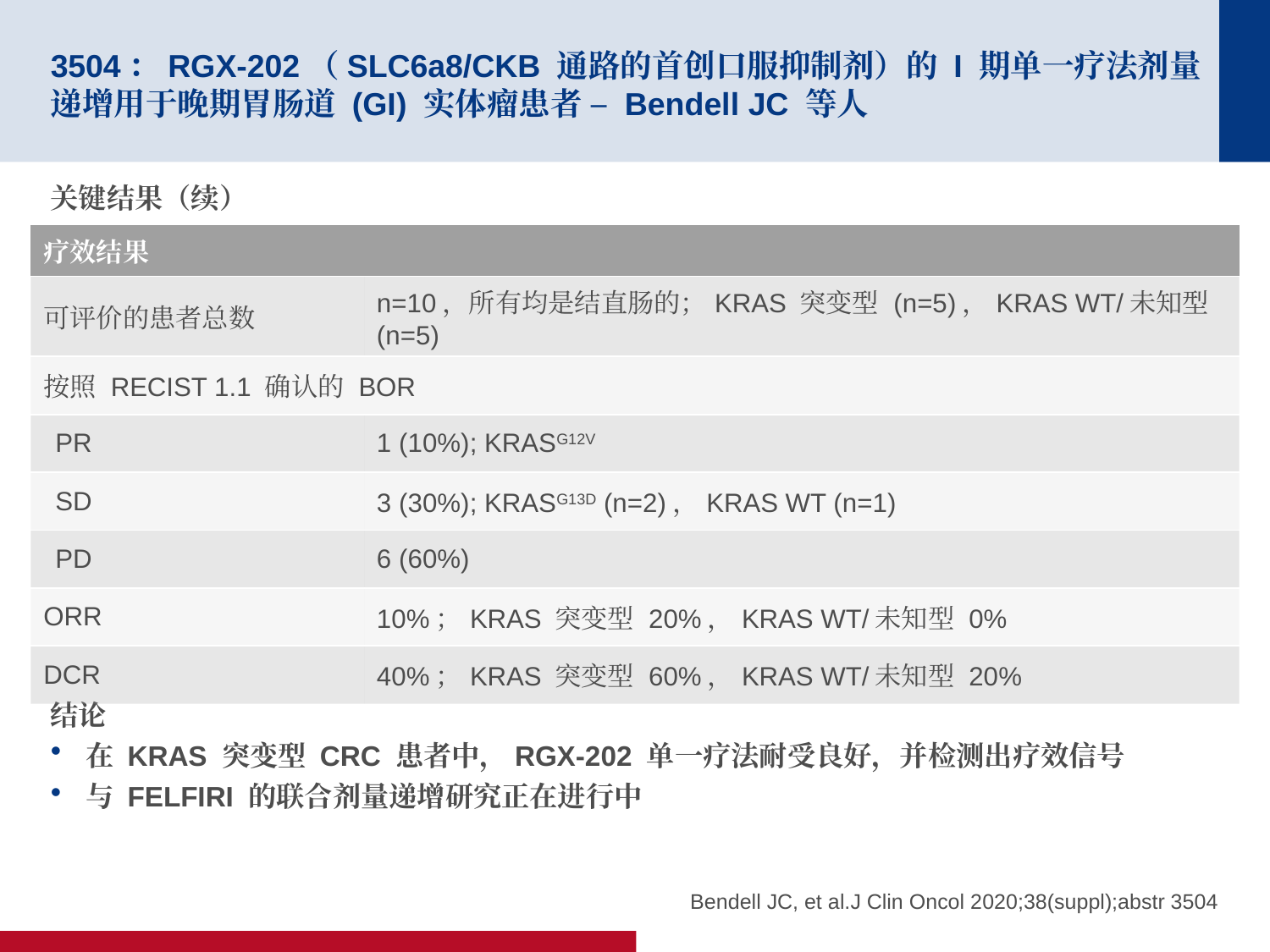

# 3504：RGX-202（SLC6a8/CKB 通路的首创口服抑制剂）的 I 期单一疗法剂量递增用于晚期胃肠道 (GI) 实体瘤患者 – Bendell JC 等人
关键结果（续）
结论
在 KRAS 突变型 CRC 患者中，RGX-202 单一疗法耐受良好，并检测出疗效信号
与 FELFIRI 的联合剂量递增研究正在进行中
| 疗效结果 |  |
| --- | --- |
| 可评价的患者总数 | n=10，所有均是结直肠的；KRAS 突变型 (n=5)，KRAS WT/未知型 (n=5) |
| 按照 RECIST 1.1 确认的 BOR |  |
| PR | 1 (10%); KRASG12V |
| SD | 3 (30%); KRASG13D (n=2)，KRAS WT (n=1) |
| PD | 6 (60%) |
| ORR | 10%；KRAS 突变型 20%，KRAS WT/未知型 0% |
| DCR | 40%；KRAS 突变型 60%，KRAS WT/未知型 20% |
Bendell JC, et al.J Clin Oncol 2020;38(suppl);abstr 3504